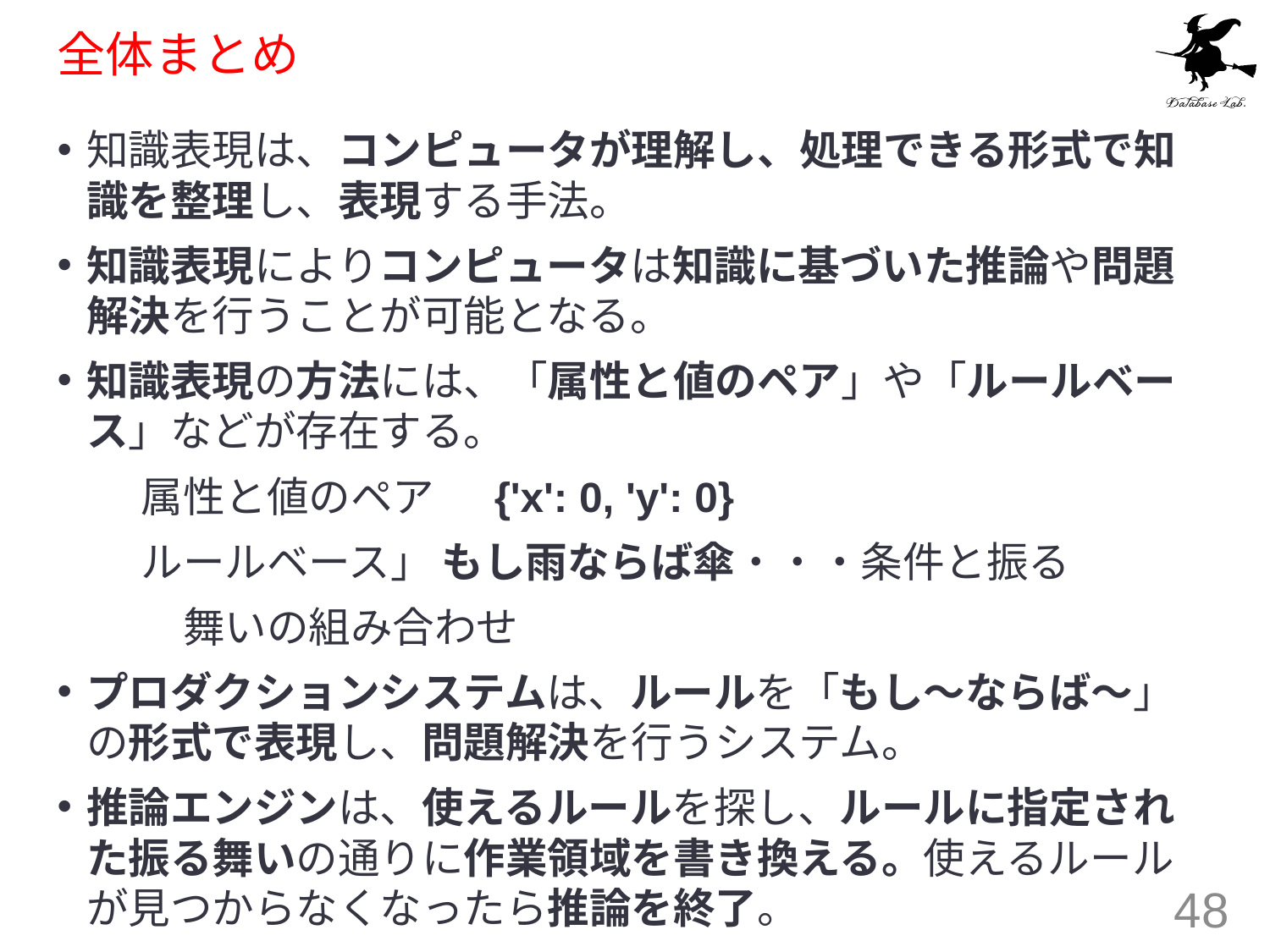

# 全体まとめ
知識表現は、コンピュータが理解し、処理できる形式で知識を整理し、表現する手法。
知識表現によりコンピュータは知識に基づいた推論や問題解決を行うことが可能となる。
知識表現の方法には、「属性と値のペア」や「ルールベース」などが存在する。
　　属性と値のペア　 {'x': 0, 'y': 0}
　　ルールベース」 もし雨ならば傘・・・条件と振る
　　　舞いの組み合わせ
プロダクションシステムは、ルールを「もし～ならば～」の形式で表現し、問題解決を行うシステム。
推論エンジンは、使えるルールを探し、ルールに指定された振る舞いの通りに作業領域を書き換える。使えるルールが見つからなくなったら推論を終了。
48